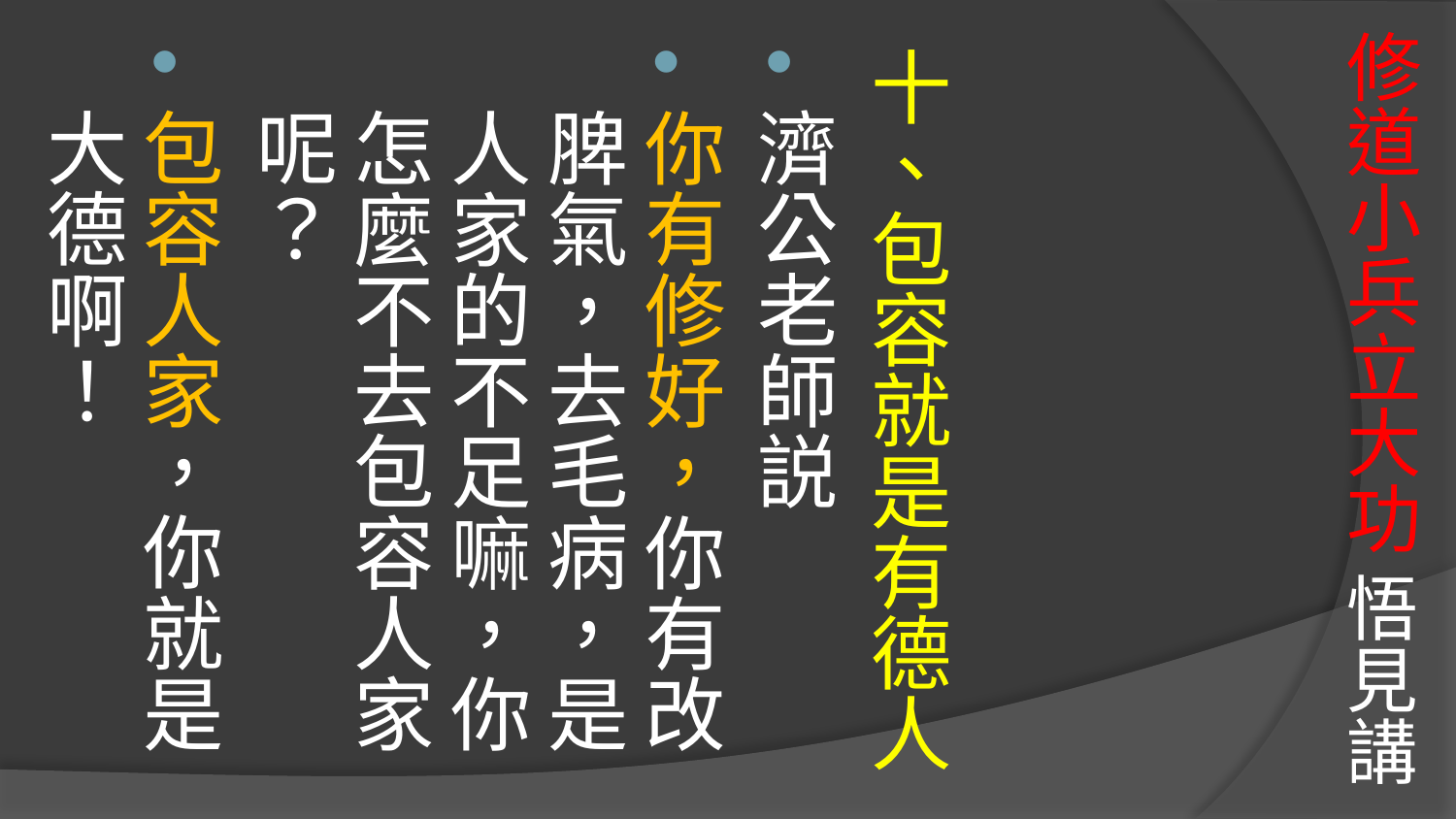

# 修道小兵立大功 悟見講
十、包容就是有德人
濟公老師説
你有修好，你有改脾氣，去毛病，是人家的不足嘛，你怎麼不去包容人家呢？
包容人家，你就是大德啊！